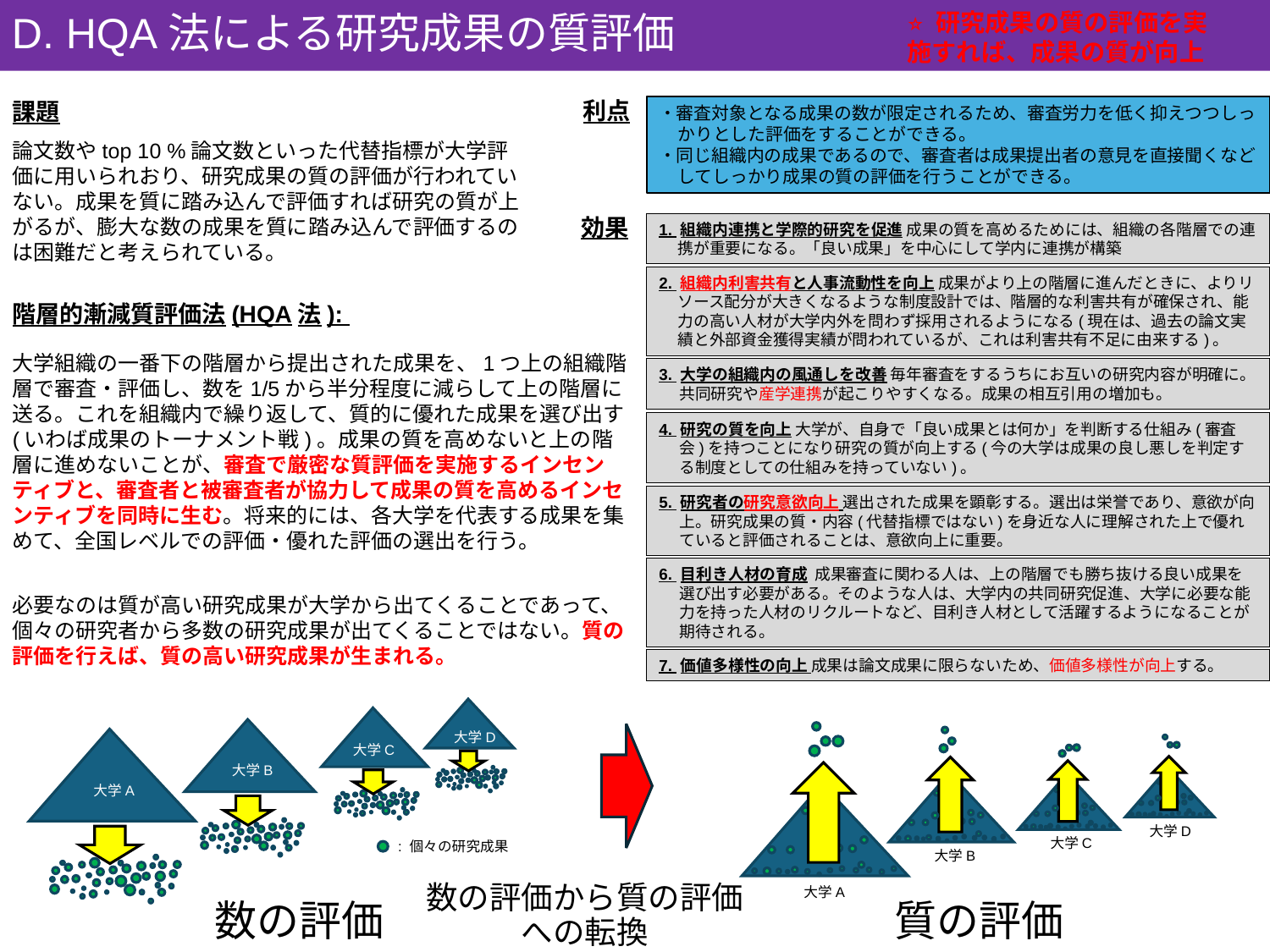

D. HQA法による研究成果の質評価
⭐️ 研究成果の質の評価を実施すれば、成果の質が向上
利点
課題
・審査対象となる成果の数が限定されるため、審査労力を低く抑えつつしっかりとした評価をすることができる。
・同じ組織内の成果であるので、審査者は成果提出者の意見を直接聞くなどしてしっかり成果の質の評価を行うことができる。
論文数やtop 10 %論文数といった代替指標が大学評価に用いられおり、研究成果の質の評価が行われていない。成果を質に踏み込んで評価すれば研究の質が上がるが、膨大な数の成果を質に踏み込んで評価するのは困難だと考えられている。
効果
1. 組織内連携と学際的研究を促進 成果の質を高めるためには、組織の各階層での連携が重要になる。「良い成果」を中心にして学内に連携が構築
2. 組織内利害共有と人事流動性を向上 成果がより上の階層に進んだときに、よりリソース配分が大きくなるような制度設計では、階層的な利害共有が確保され、能力の高い人材が大学内外を問わず採用されるようになる(現在は、過去の論文実績と外部資金獲得実績が問われているが、これは利害共有不足に由来する)。
階層的漸減質評価法(HQA法):
大学組織の一番下の階層から提出された成果を、1つ上の組織階層で審査・評価し、数を1/5から半分程度に減らして上の階層に送る。これを組織内で繰り返して、質的に優れた成果を選び出す(いわば成果のトーナメント戦)。成果の質を高めないと上の階層に進めないことが、審査で厳密な質評価を実施するインセンティブと、審査者と被審査者が協力して成果の質を高めるインセンティブを同時に生む。将来的には、各大学を代表する成果を集めて、全国レベルでの評価・優れた評価の選出を行う。
3. 大学の組織内の風通しを改善 毎年審査をするうちにお互いの研究内容が明確に。共同研究や産学連携が起こりやすくなる。成果の相互引用の増加も。
4. 研究の質を向上 大学が、自身で「良い成果とは何か」を判断する仕組み(審査会)を持つことになり研究の質が向上する(今の大学は成果の良し悪しを判定する制度としての仕組みを持っていない)。
5. 研究者の研究意欲向上 選出された成果を顕彰する。選出は栄誉であり、意欲が向上。研究成果の質・内容(代替指標ではない)を身近な人に理解された上で優れていると評価されることは、意欲向上に重要。
6. 目利き人材の育成  成果審査に関わる人は、上の階層でも勝ち抜ける良い成果を選び出す必要がある。そのような人は、大学内の共同研究促進、大学に必要な能力を持った人材のリクルートなど、目利き人材として活躍するようになることが期待される。
必要なのは質が高い研究成果が大学から出てくることであって、個々の研究者から多数の研究成果が出てくることではない。質の評価を行えば、質の高い研究成果が生まれる。
7. 価値多様性の向上 成果は論文成果に限らないため、価値多様性が向上する。

大学D

大学C

大学B

大学A

大学B

大学A

: 個々の研究成果

大学D

大学C

# 数の評価から質の評価への転換
数の評価
質の評価